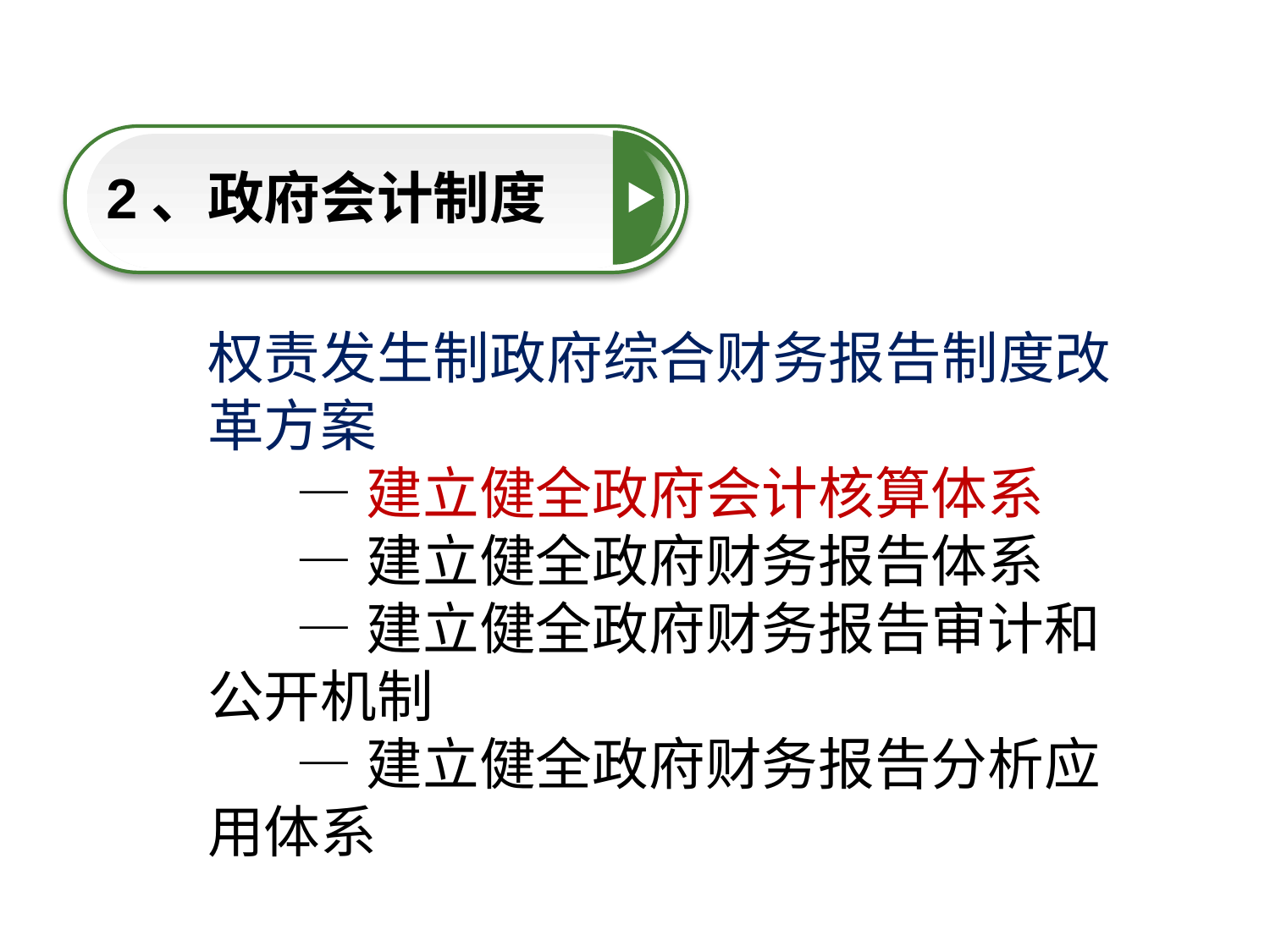

2、政府会计制度

点击添加文本
权责发生制政府综合财务报告制度改革方案
       —建立健全政府会计核算体系
       —建立健全政府财务报告体系
       —建立健全政府财务报告审计和公开机制
       —建立健全政府财务报告分析应用体系
点击添加文本
点击添加文本
点击添加文本